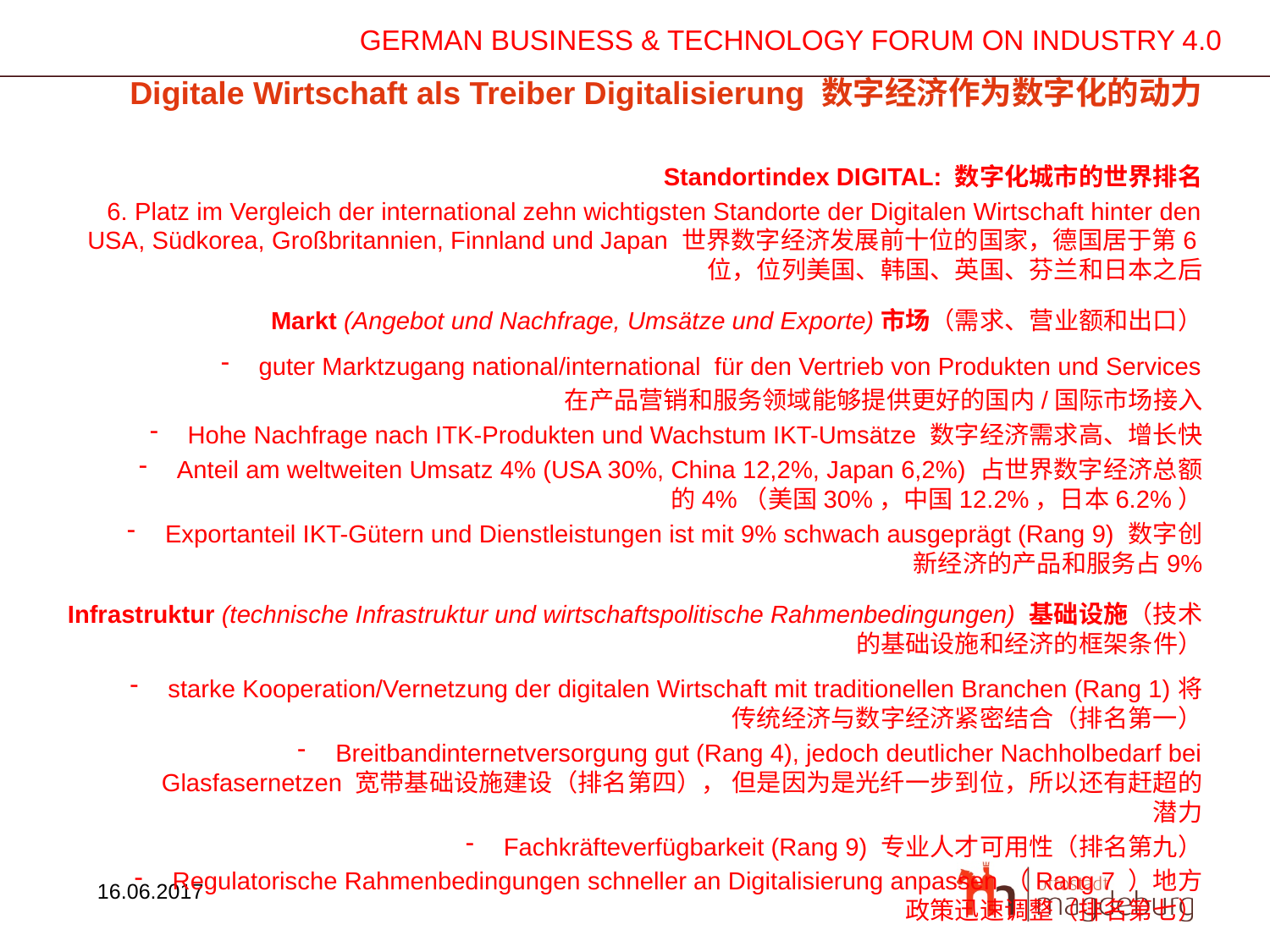

Digitale Wirtschaft als Treiber Digitalisierung 数字经济作为数字化的动力

Standortindex DIGITAL: 数字化城市的世界排名
6. Platz im Vergleich der international zehn wichtigsten Standorte der Digitalen Wirtschaft hinter den USA, Südkorea, Großbritannien, Finnland und Japan 世界数字经济发展前十位的国家，德国居于第6位，位列美国、韩国、英国、芬兰和日本之后
Markt (Angebot und Nachfrage, Umsätze und Exporte)市场（需求、营业额和出口）
guter Marktzugang national/international  für den Vertrieb von Produkten und Services
     在产品营销和服务领域能够提供更好的国内/国际市场接入
Hohe Nachfrage nach ITK-Produkten und Wachstum IKT-Umsätze 数字经济需求高、增长快
Anteil am weltweiten Umsatz 4% (USA 30%, China 12,2%, Japan 6,2%) 占世界数字经济总额的4%（美国30%，中国12.2%，日本6.2%）
Exportanteil IKT-Gütern und Dienstleistungen ist mit 9% schwach ausgeprägt (Rang 9) 数字创新经济的产品和服务占9%
Infrastruktur (technische Infrastruktur und wirtschaftspolitische Rahmenbedingungen) 基础设施（技术的基础设施和经济的框架条件）
starke Kooperation/Vernetzung der digitalen Wirtschaft mit traditionellen Branchen (Rang 1)将传统经济与数字经济紧密结合（排名第一）
Breitbandinternetversorgung gut (Rang 4), jedoch deutlicher Nachholbedarf bei Glasfasernetzen 宽带基础设施建设（排名第四）， 但是因为是光纤一步到位，所以还有赶超的潜力
Fachkräfteverfügbarkeit (Rang 9) 专业人才可用性（排名第九）
Regulatorische Rahmenbedingungen schneller an Digitalisierung anpassen（Rang 7 ）地方政策迅速调整（排名第七）